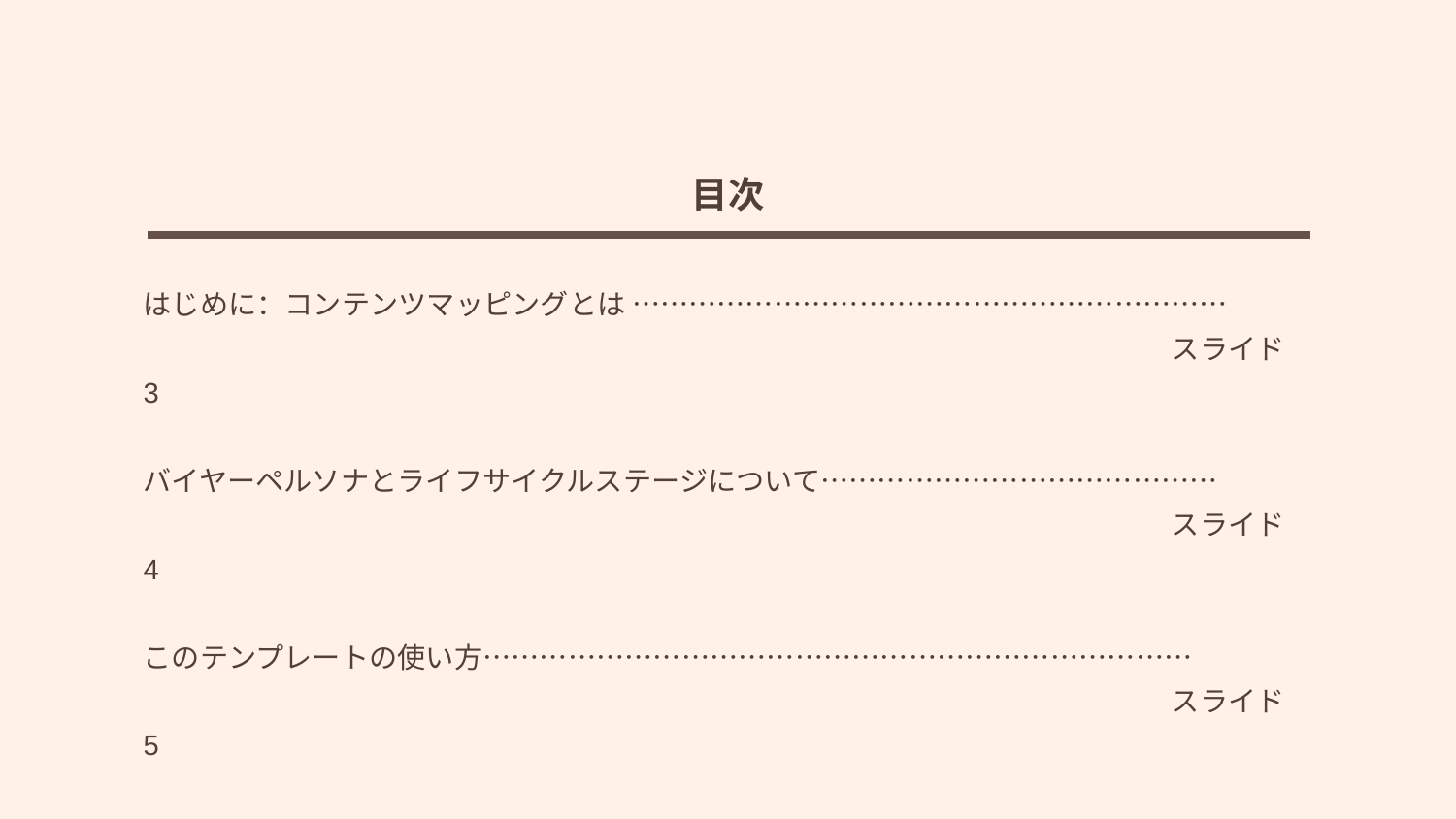

目次
はじめに：コンテンツマッピングとは ………………………………………………………	スライド3

バイヤーペルソナとライフサイクルステージについて……………………………………	スライド4

このテンプレートの使い方…………………………………………………………………	スライド5

空のテンプレートとサンプル………………………………………………………………   スライド6